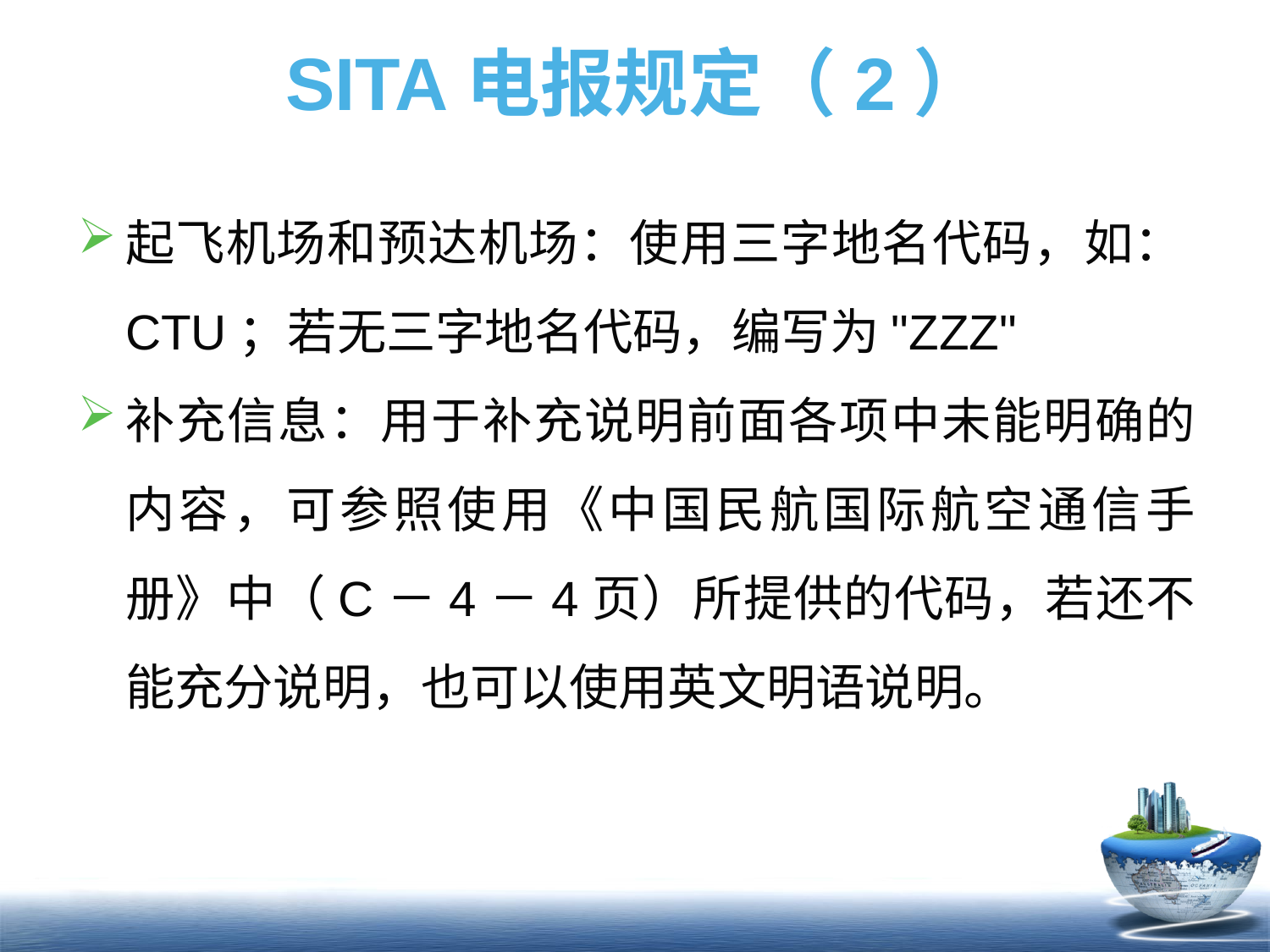

# SITA电报规定（2）
起飞机场和预达机场：使用三字地名代码，如：CTU；若无三字地名代码，编写为"ZZZ"
补充信息：用于补充说明前面各项中未能明确的内容，可参照使用《中国民航国际航空通信手册》中（C－4－4页）所提供的代码，若还不能充分说明，也可以使用英文明语说明。